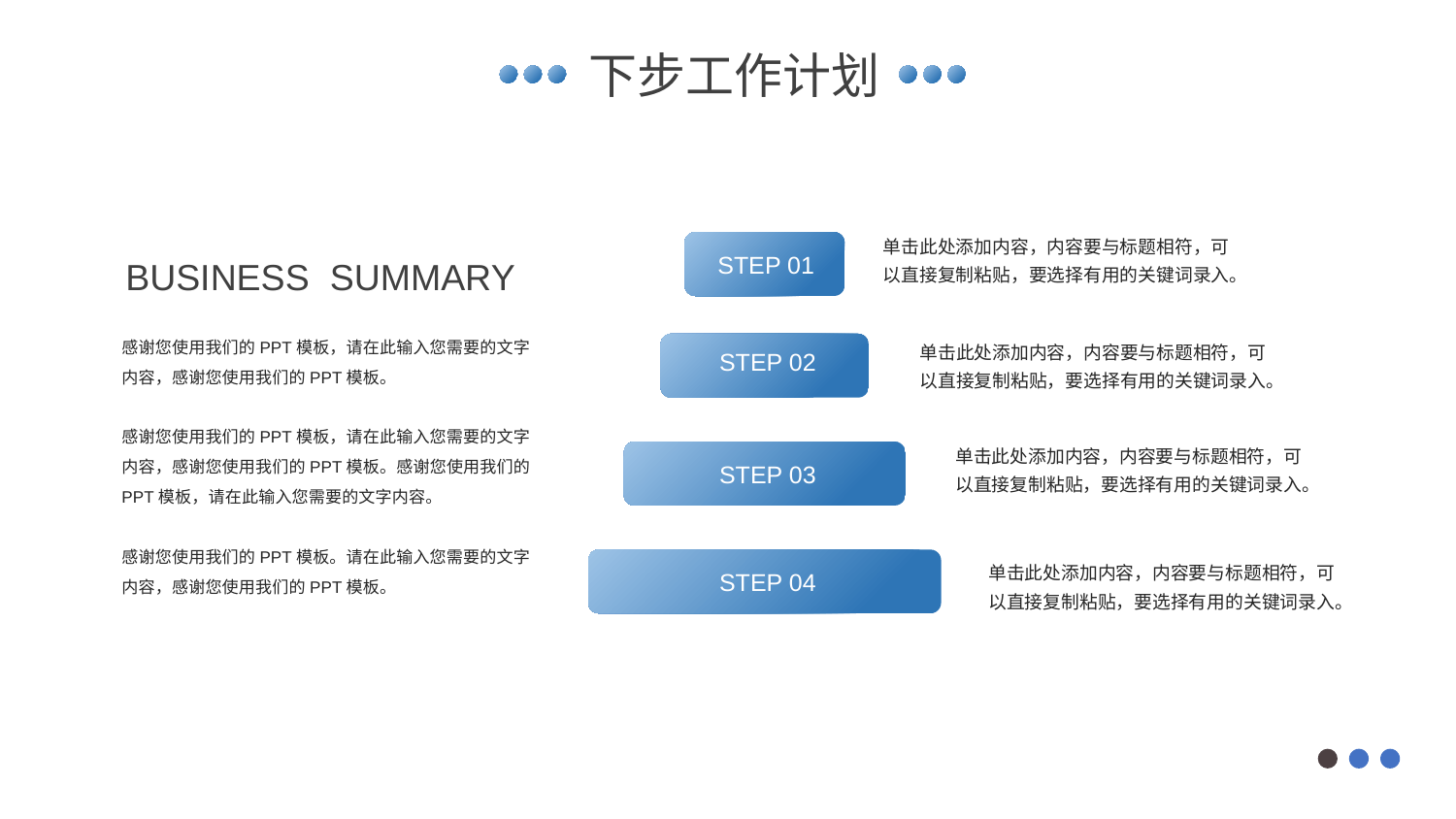

下步工作计划

单击此处添加内容，内容要与标题相符，可以直接复制粘贴，要选择有用的关键词录入。

STEP 01
BUSINESS  SUMMARY
感谢您使用我们的PPT模板，请在此输入您需要的文字内容，感谢您使用我们的PPT模板。

感谢您使用我们的PPT模板，请在此输入您需要的文字内容，感谢您使用我们的PPT模板。感谢您使用我们的PPT模板，请在此输入您需要的文字内容。

感谢您使用我们的PPT模板。请在此输入您需要的文字内容，感谢您使用我们的PPT模板。
单击此处添加内容，内容要与标题相符，可以直接复制粘贴，要选择有用的关键词录入。

STEP 02
单击此处添加内容，内容要与标题相符，可以直接复制粘贴，要选择有用的关键词录入。

STEP 03
单击此处添加内容，内容要与标题相符，可以直接复制粘贴，要选择有用的关键词录入。

STEP 04